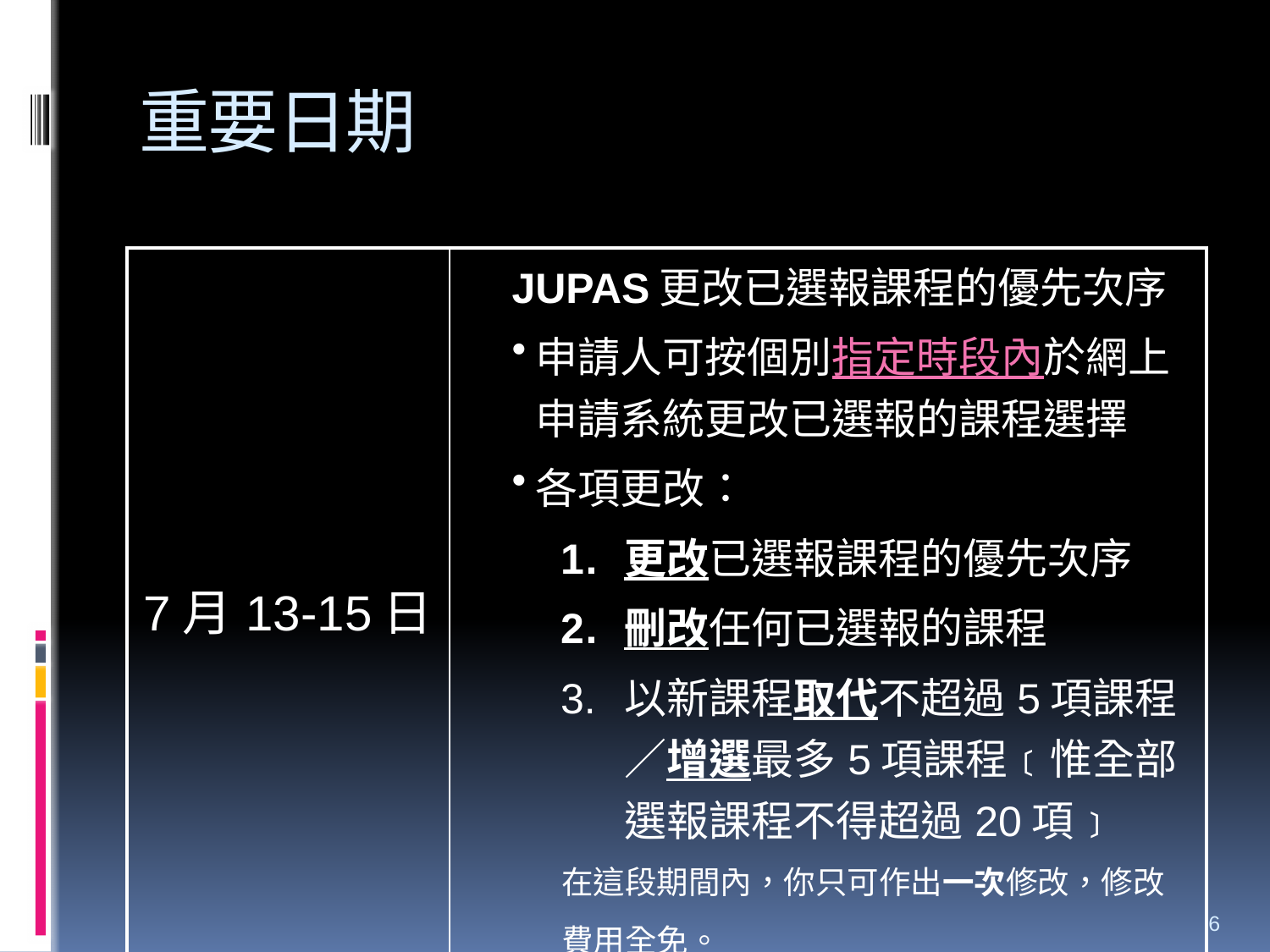

# 重要日期
| 7月13-15日 | JUPAS更改已選報課程的優先次序 申請人可按個別指定時段內於網上申請系統更改已選報的課程選擇 各項更改： 更改已選報課程的優先次序 刪改任何已選報的課程 以新課程取代不超過5項課程／增選最多5項課程﹝惟全部選報課程不得超過20項﹞ 在這段期間內，你只可作出一次修改，修改費用全免。 |
| --- | --- |
6